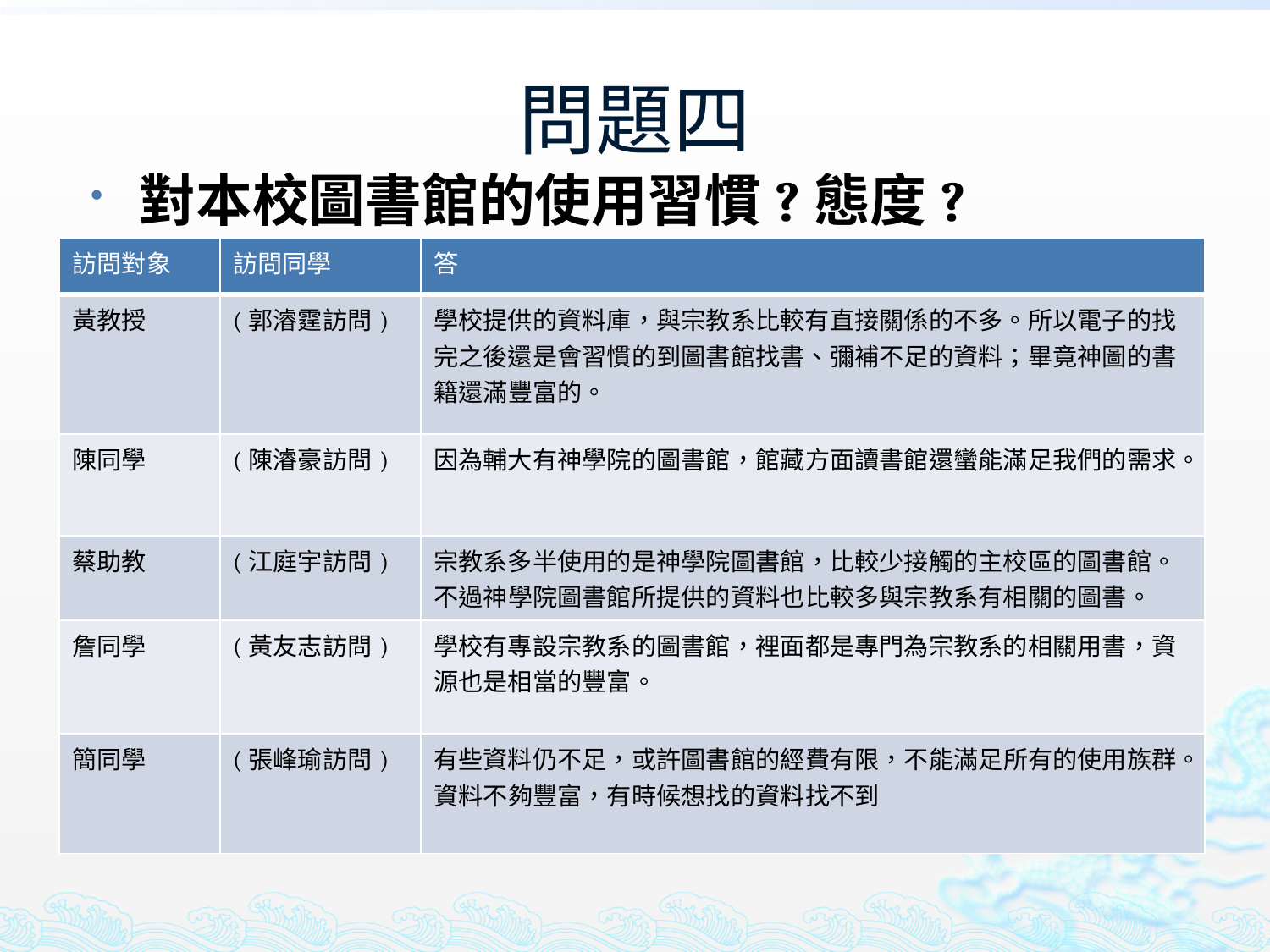

# 問題四
對本校圖書館的使用習慣?態度?

| 訪問對象 | 訪問同學 | 答 |
| --- | --- | --- |
| 黃教授 | (郭濬霆訪問) | 學校提供的資料庫，與宗教系比較有直接關係的不多。所以電子的找完之後還是會習慣的到圖書館找書、彌補不足的資料；畢竟神圖的書籍還滿豐富的。 |
| 陳同學 | (陳濬豪訪問) | 因為輔大有神學院的圖書館，館藏方面讀書館還蠻能滿足我們的需求。 |
| 蔡助教 | (江庭宇訪問) | 宗教系多半使用的是神學院圖書館，比較少接觸的主校區的圖書館。不過神學院圖書館所提供的資料也比較多與宗教系有相關的圖書。 |
| 詹同學 | (黃友志訪問) | 學校有專設宗教系的圖書館，裡面都是專門為宗教系的相關用書，資源也是相當的豐富。 |
| 簡同學 | (張峰瑜訪問) | 有些資料仍不足，或許圖書館的經費有限，不能滿足所有的使用族群。 資料不夠豐富，有時候想找的資料找不到 |